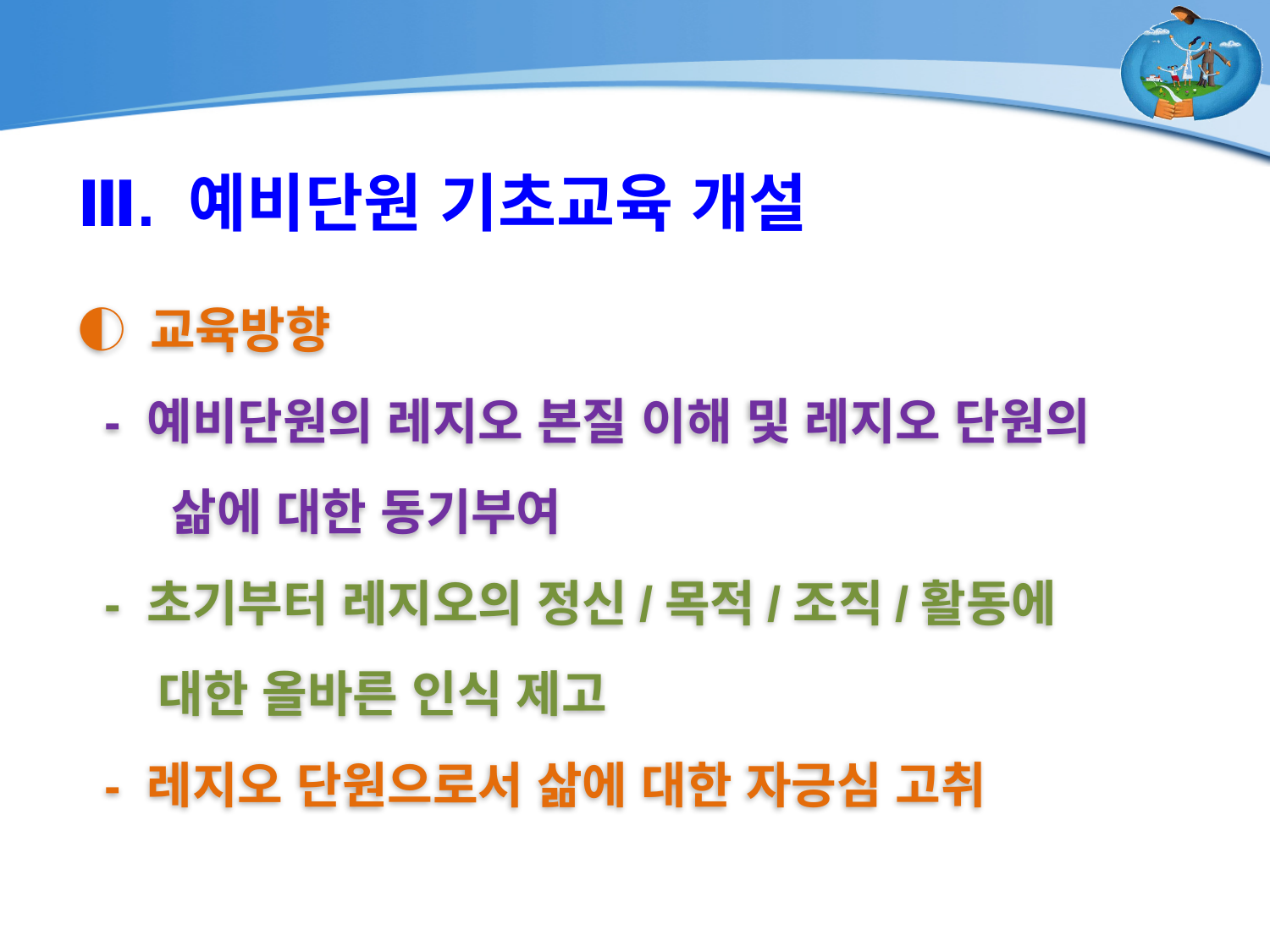

Ⅲ. 예비단원 기초교육 개설
◐ 교육방향
  - 예비단원의 레지오 본질 이해 및 레지오 단원의
      삶에 대한 동기부여
  - 초기부터 레지오의 정신/목적/조직/활동에
     대한 올바른 인식 제고
  - 레지오 단원으로서 삶에 대한 자긍심 고취